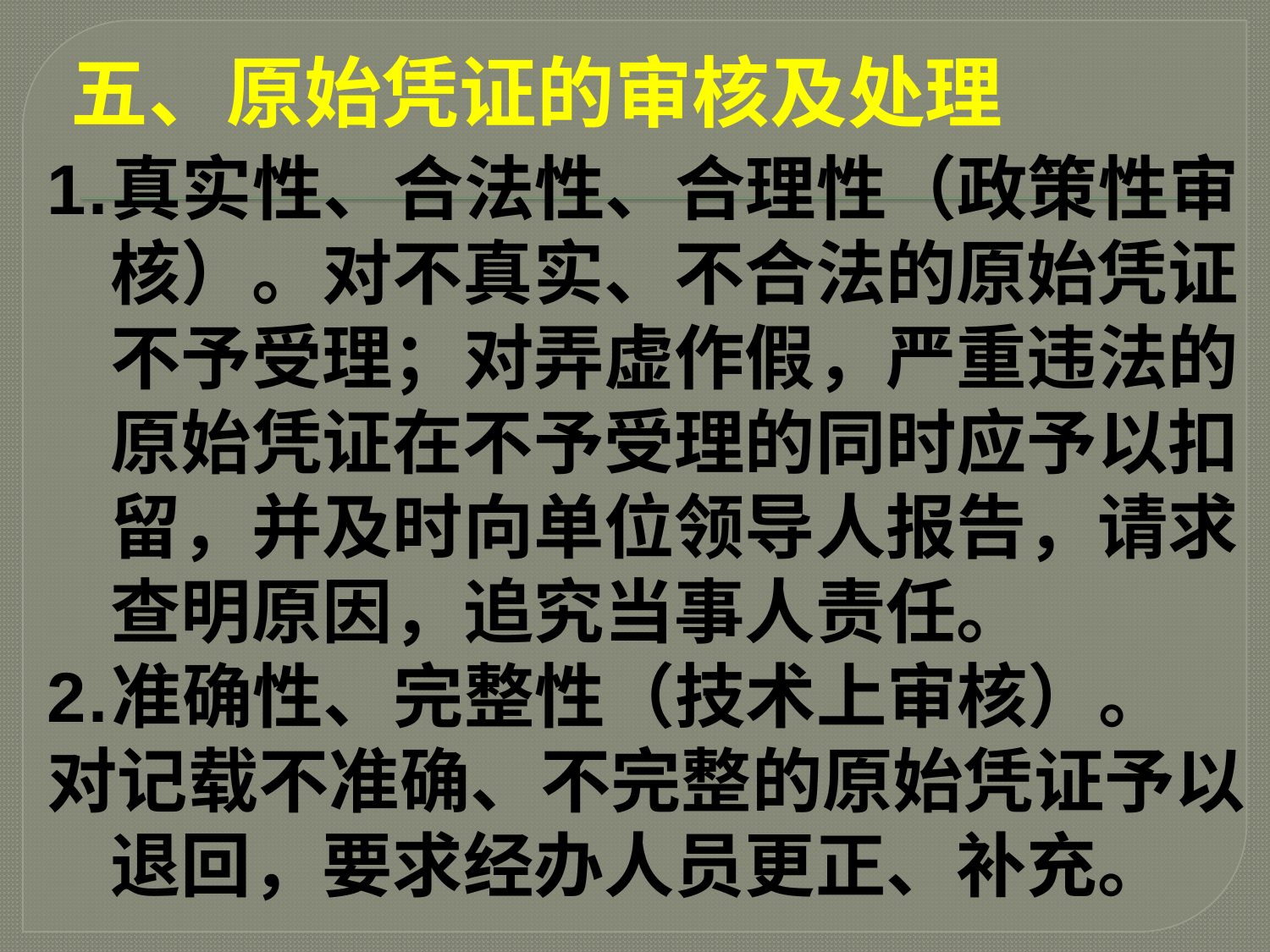

五、原始凭证的审核及处理
真实性、合法性、合理性（政策性审核）。对不真实、不合法的原始凭证不予受理；对弄虚作假，严重违法的原始凭证在不予受理的同时应予以扣留，并及时向单位领导人报告，请求查明原因，追究当事人责任。
准确性、完整性（技术上审核）。
对记载不准确、不完整的原始凭证予以退回，要求经办人员更正、补充。